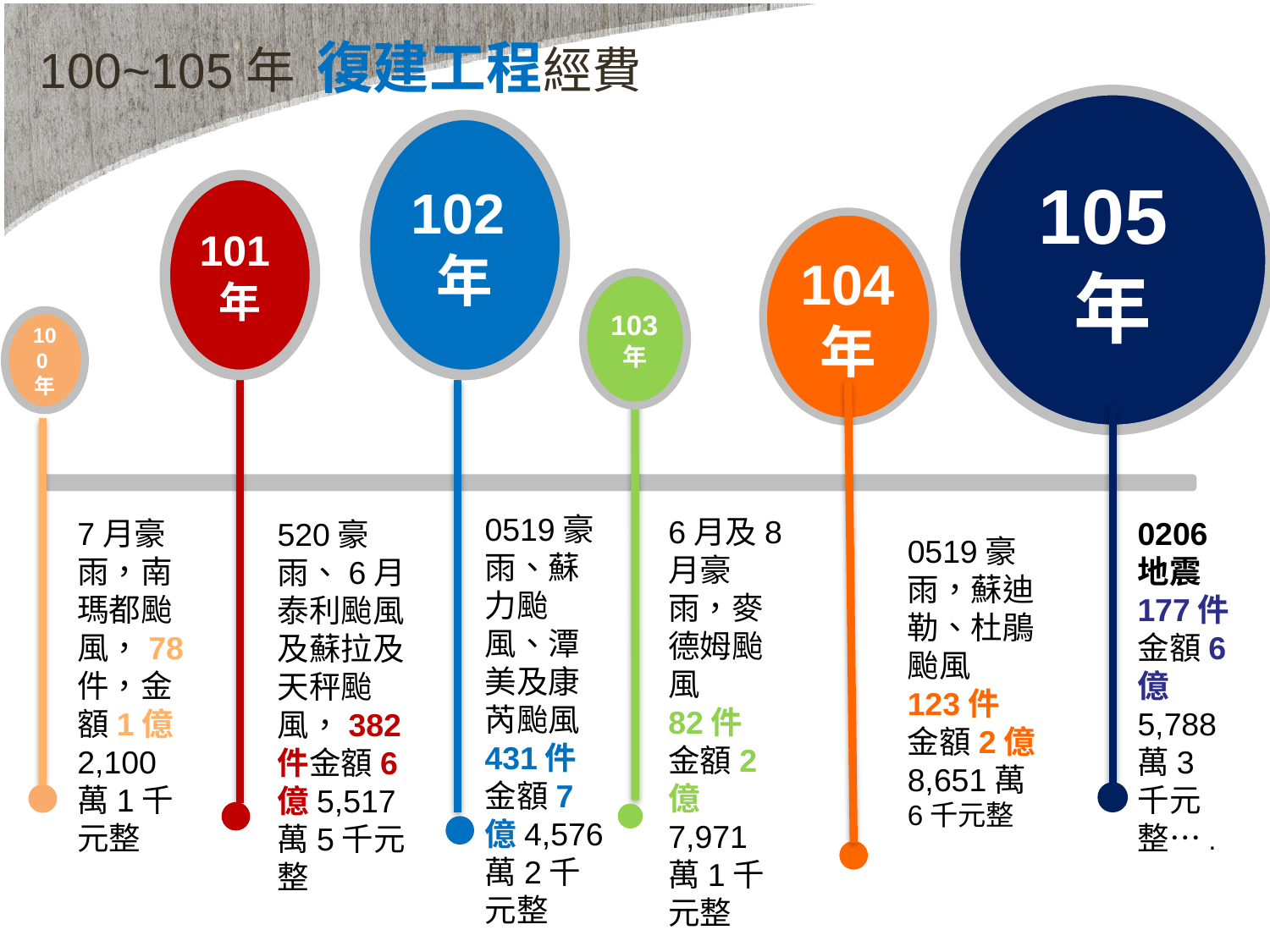

# 100~105年  復建工程經費
105年
102年

101年
104年
103年
100年

0519豪雨、蘇力颱風、潭美及康芮颱風
431件
金額7億4,576萬2千元整
6月及8月豪雨，麥德姆颱風
82件
金額2億7,971萬1千元整
7月豪雨，南瑪都颱風，78件，金額1億2,100萬1千元整
0206地震177件
金額6億5,788萬3千元整….
520豪雨、6月泰利颱風及蘇拉及天秤颱風，382件金額6億5,517萬5千元整
0519豪雨，蘇迪勒、杜鵑颱風
123件
金額2億8,651萬6千元整